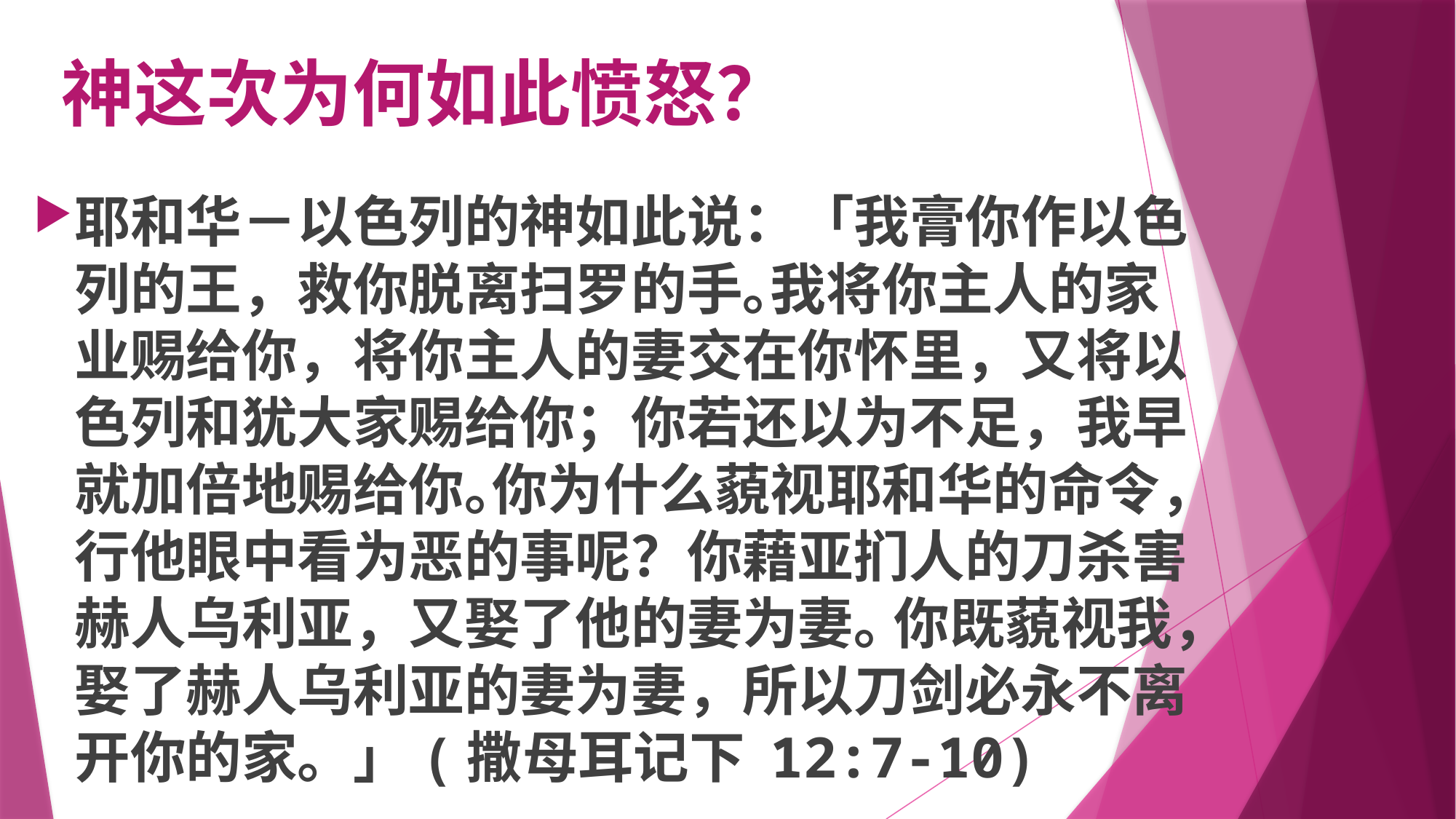

# 神这次为何如此愤怒？
耶和华－以色列的神如此说：「我膏你作以色列的王，救你脱离扫罗的手｡我将你主人的家业赐给你，将你主人的妻交在你怀里，又将以色列和犹大家赐给你；你若还以为不足，我早就加倍地赐给你｡你为什么藐视耶和华的命令，行他眼中看为恶的事呢？你藉亚扪人的刀杀害赫人乌利亚，又娶了他的妻为妻｡ 你既藐视我，娶了赫人乌利亚的妻为妻，所以刀剑必永不离开你的家。」(撒母耳记下 12:7-10)